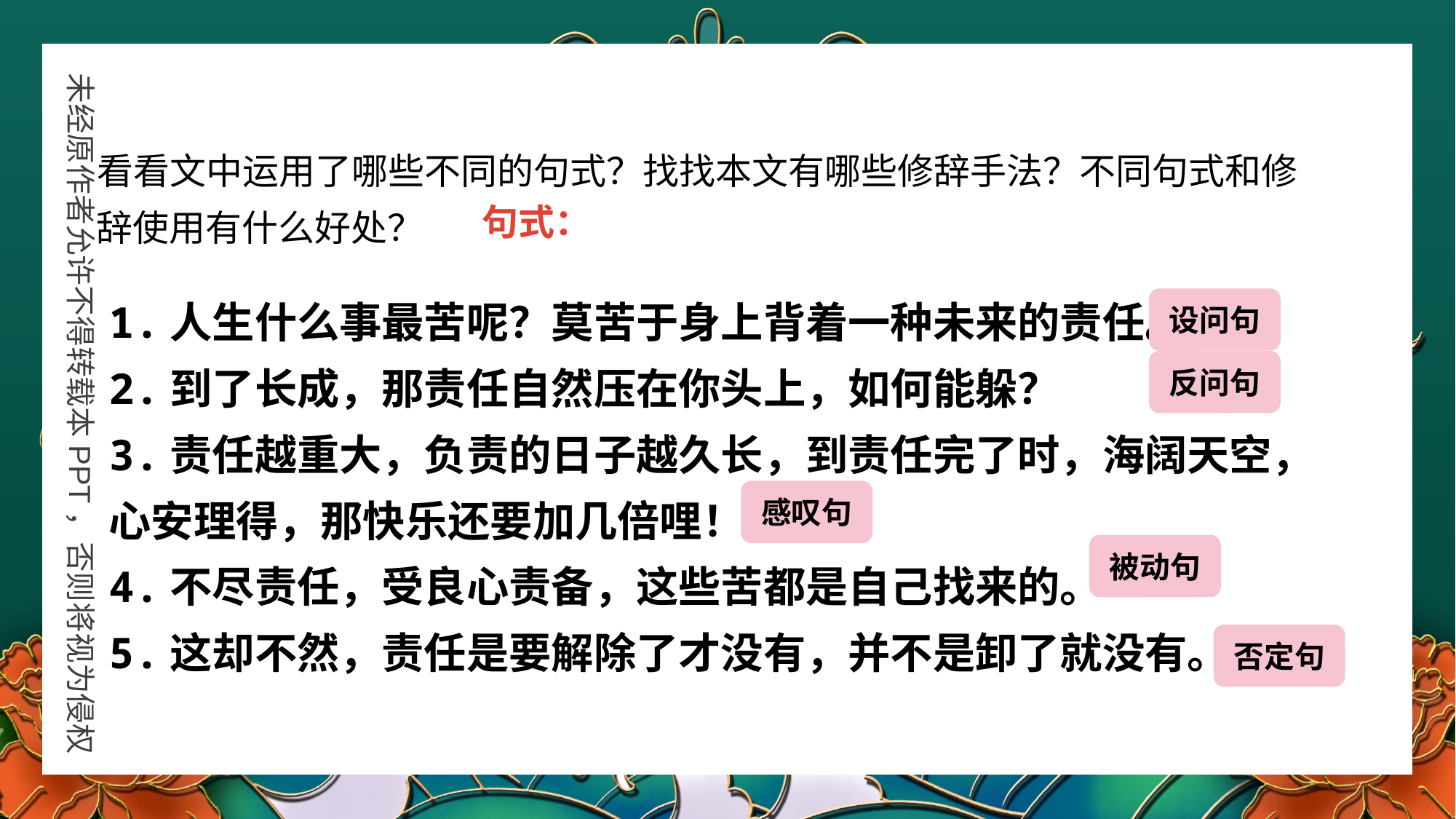

看看文中运用了哪些不同的句式？找找本文有哪些修辞手法？不同句式和修辞使用有什么好处？
句式：
1.人生什么事最苦呢？莫苦于身上背着一种未来的责任。
2.到了长成，那责任自然压在你头上，如何能躲？
3.责任越重大，负责的日子越久长，到责任完了时，海阔天空，心安理得，那快乐还要加几倍哩！
4.不尽责任，受良心责备，这些苦都是自己找来的。
5.这却不然，责任是要解除了才没有，并不是卸了就没有。
设问句
反问句
感叹句
被动句
否定句